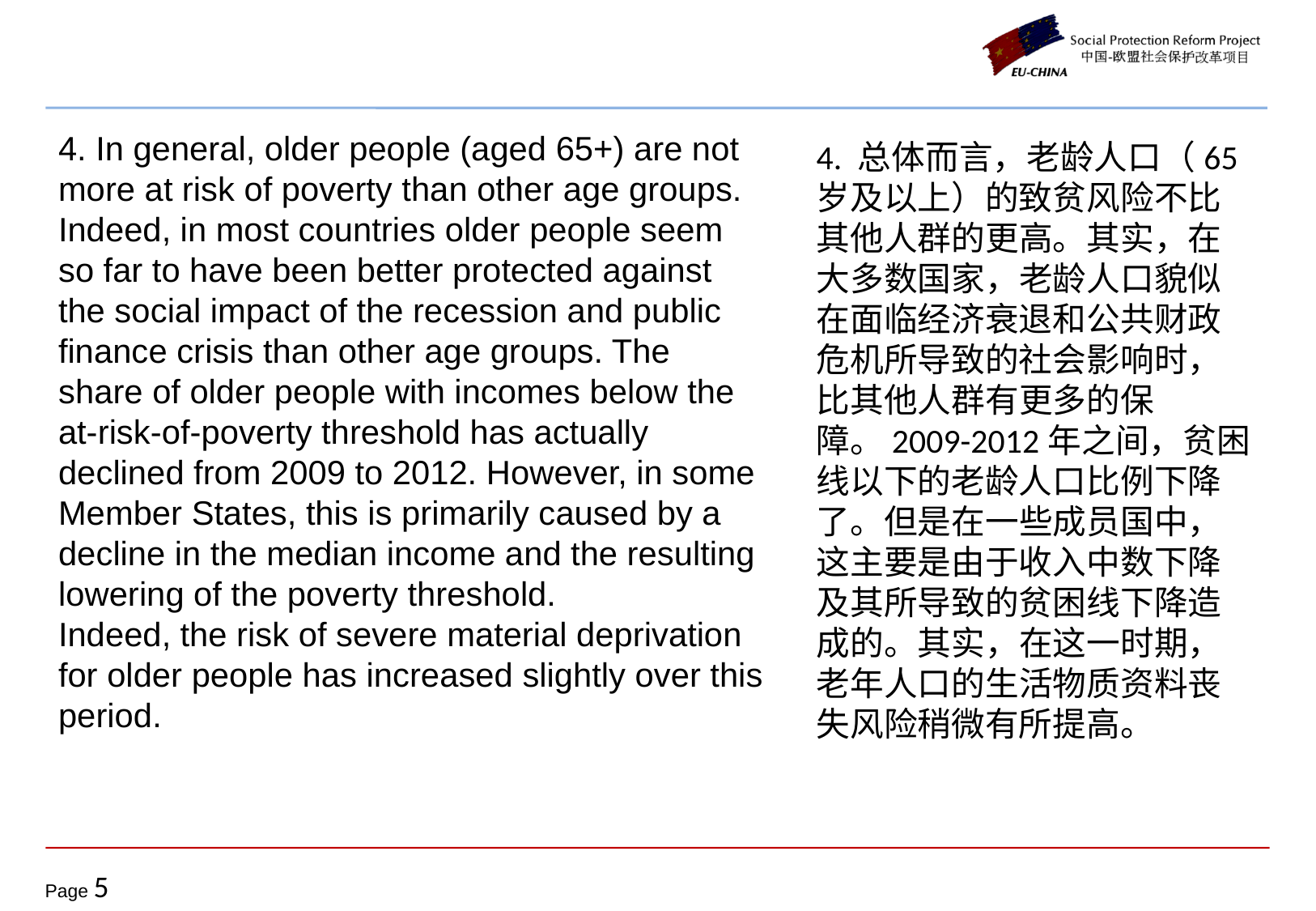

4. In general, older people (aged 65+) are not more at risk of poverty than other age groups. Indeed, in most countries older people seem so far to have been better protected against the social impact of the recession and public finance crisis than other age groups. The
share of older people with incomes below the at-risk-of-poverty threshold has actually declined from 2009 to 2012. However, in some Member States, this is primarily caused by a decline in the median income and the resulting lowering of the poverty threshold.
Indeed, the risk of severe material deprivation for older people has increased slightly over this period.
4. 总体而言，老龄人口（65岁及以上）的致贫风险不比其他人群的更高。其实，在大多数国家，老龄人口貌似在面临经济衰退和公共财政危机所导致的社会影响时，比其他人群有更多的保障。2009-2012年之间，贫困线以下的老龄人口比例下降了。但是在一些成员国中，这主要是由于收入中数下降及其所导致的贫困线下降造成的。其实，在这一时期，老年人口的生活物质资料丧失风险稍微有所提高。